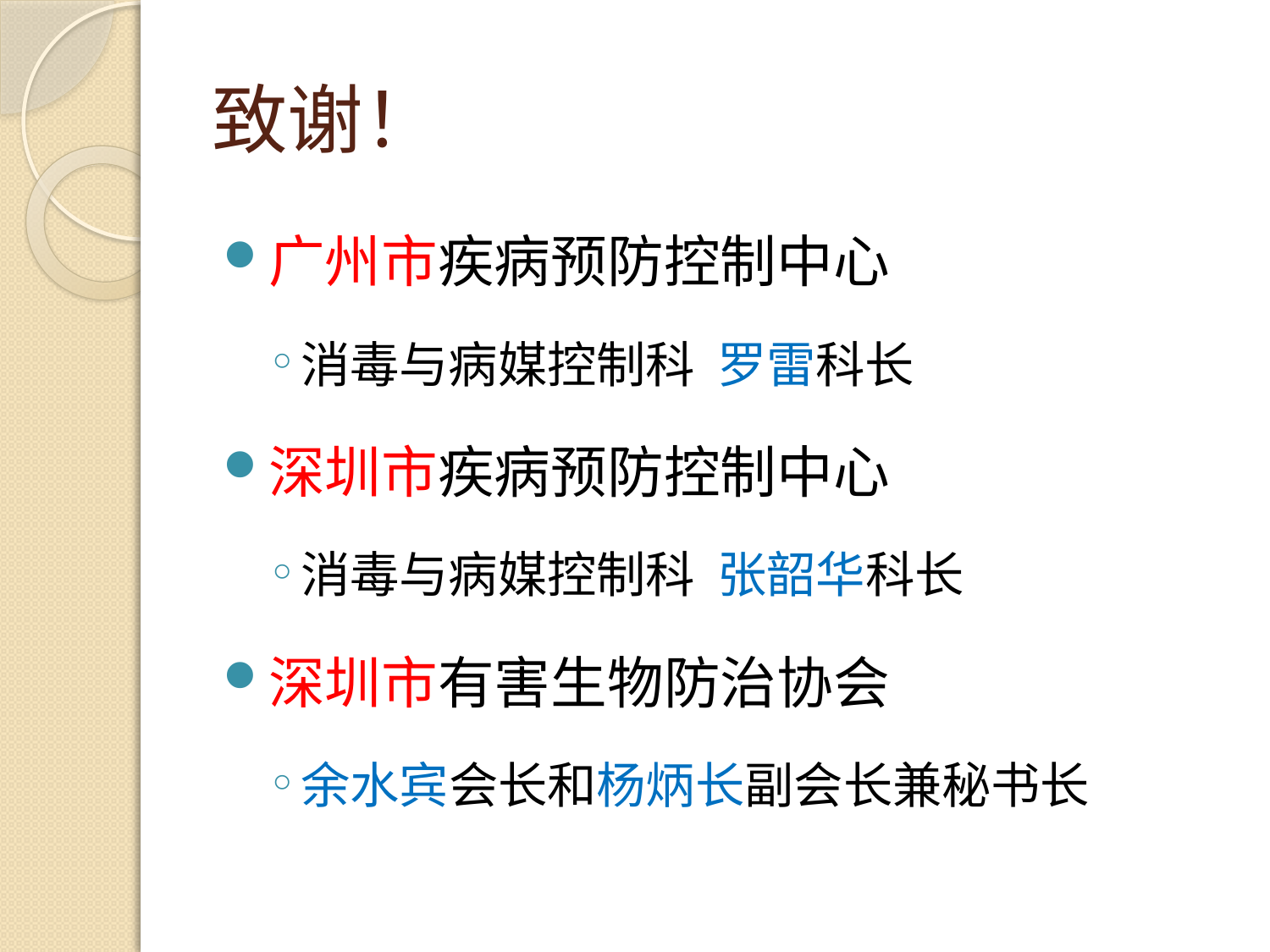

# 致谢！
广州市疾病预防控制中心
消毒与病媒控制科  罗雷科长
深圳市疾病预防控制中心
消毒与病媒控制科  张韶华科长
深圳市有害生物防治协会
余水宾会长和杨炳长副会长兼秘书长